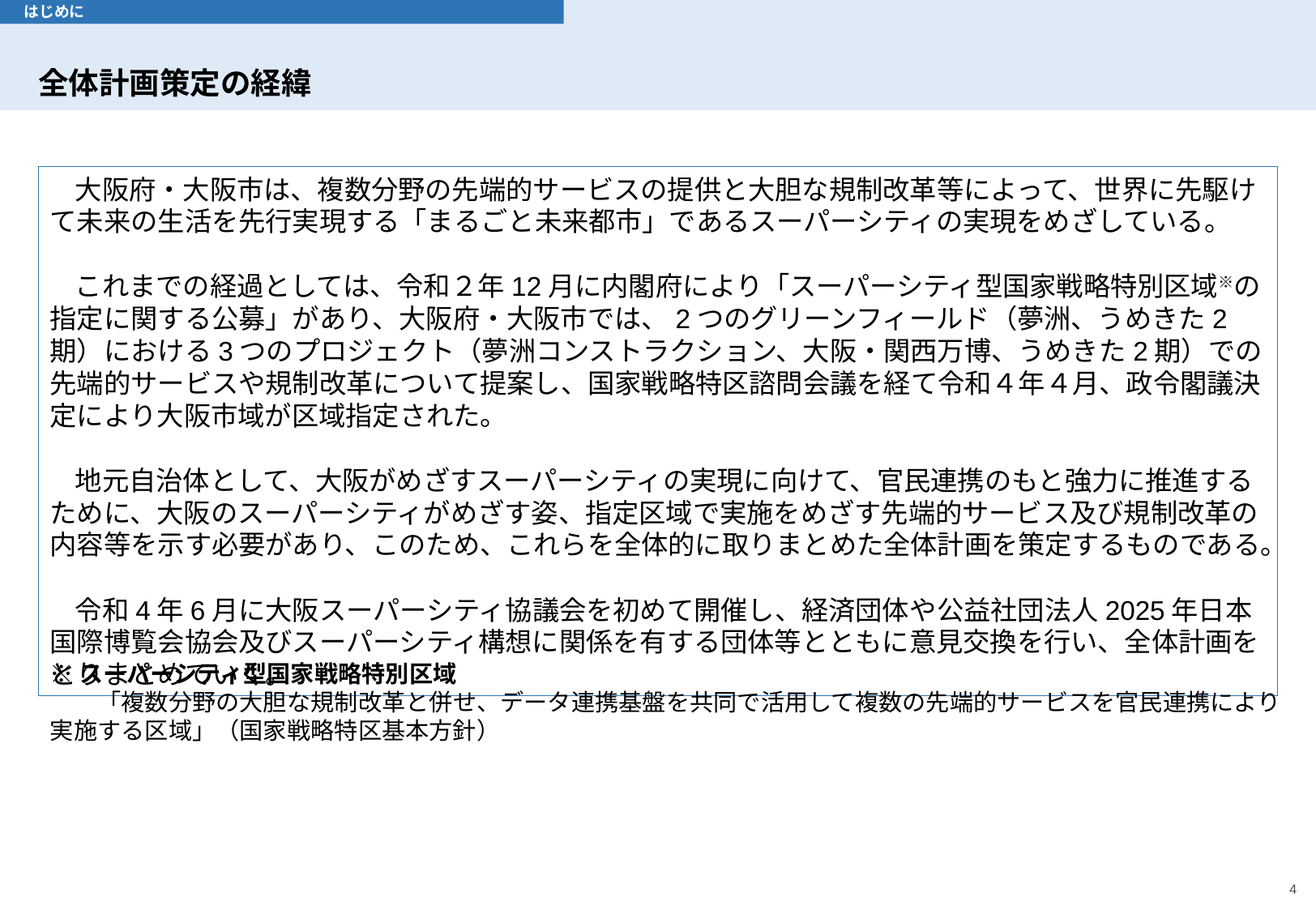

# 全体計画策定の経緯
はじめに
大阪府・大阪市は、複数分野の先端的サービスの提供と大胆な規制改革等によって、世界に先駆けて未来の生活を先行実現する「まるごと未来都市」であるスーパーシティの実現をめざしている。

これまでの経過としては、令和２年12月に内閣府により「スーパーシティ型国家戦略特別区域※の指定に関する公募」があり、大阪府・大阪市では、2つのグリーンフィールド（夢洲、うめきた2期）における3つのプロジェクト（夢洲コンストラクション、大阪・関西万博、うめきた2期）での先端的サービスや規制改革について提案し、国家戦略特区諮問会議を経て令和４年４月、政令閣議決定により大阪市域が区域指定された。

地元自治体として、大阪がめざすスーパーシティの実現に向けて、官民連携のもと強力に推進するために、大阪のスーパーシティがめざす姿、指定区域で実施をめざす先端的サービス及び規制改革の内容等を示す必要があり、このため、これらを全体的に取りまとめた全体計画を策定するものである。

令和4年6月に大阪スーパーシティ協議会を初めて開催し、経済団体や公益社団法人2025年日本国際博覧会協会及びスーパーシティ構想に関係を有する団体等とともに意見交換を行い、全体計画をとりまとめていく。
※スーパーシティ型国家戦略特別区域
　　「複数分野の大胆な規制改革と併せ、データ連携基盤を共同で活用して複数の先端的サービスを官民連携により実施する区域」（国家戦略特区基本方針）
4